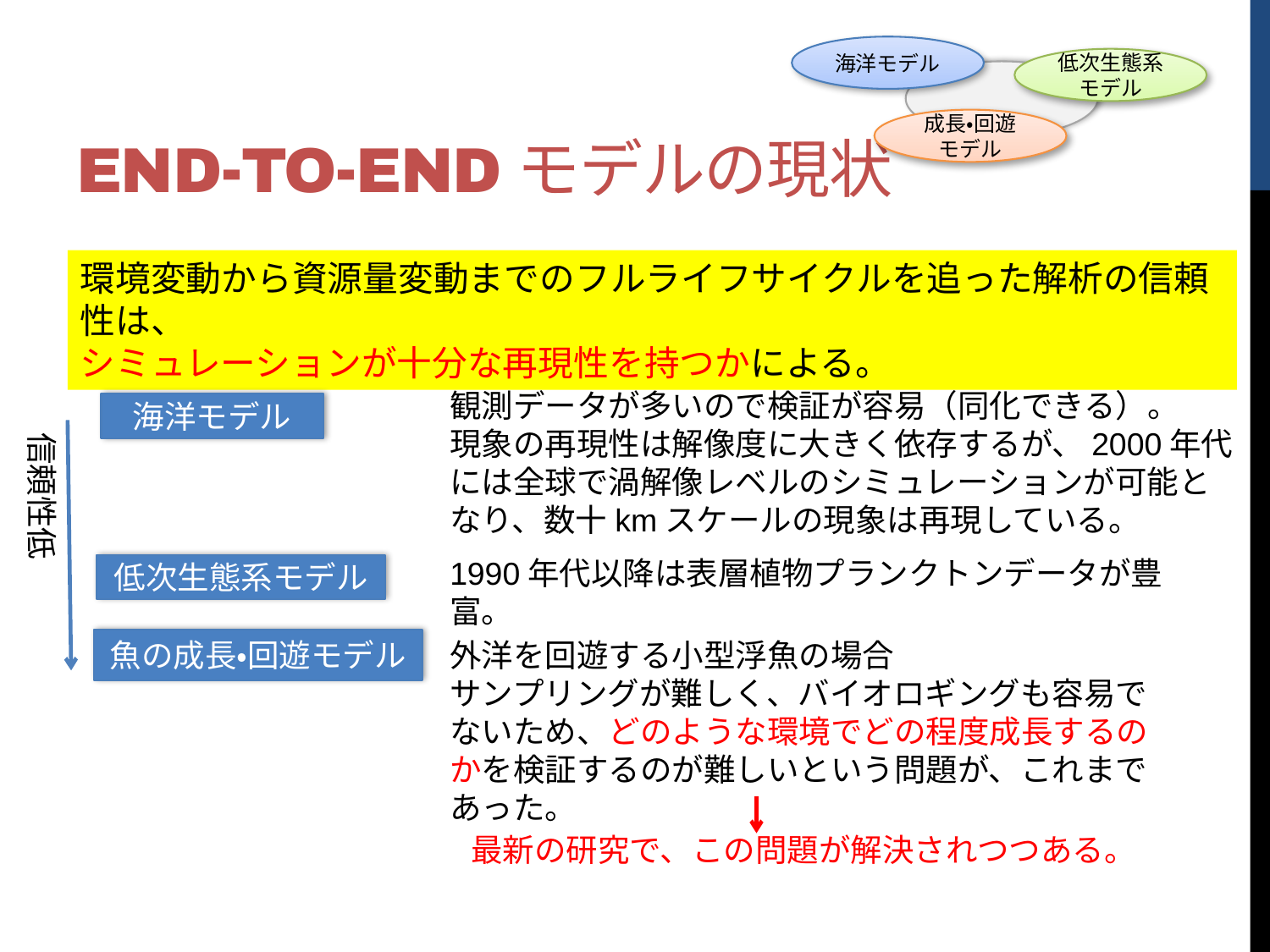

# End-to-endモデルの現状
海洋モデル
低次生態系モデル

成長・回遊モデル
環境変動から資源量変動までのフルライフサイクルを追った解析の信頼性は、
シミュレーションが十分な再現性を持つかによる。
観測データが多いので検証が容易（同化できる）。
現象の再現性は解像度に大きく依存するが、2000年代には全球で渦解像レベルのシミュレーションが可能となり、数十kmスケールの現象は再現している。
海洋モデル
信頼性低
1990年代以降は表層植物プランクトンデータが豊富。
低次生態系モデル
魚の成長・回遊モデル
外洋を回遊する小型浮魚の場合
サンプリングが難しく、バイオロギングも容易でないため、どのような環境でどの程度成長するのかを検証するのが難しいという問題が、これまであった。
最新の研究で、この問題が解決されつつある。